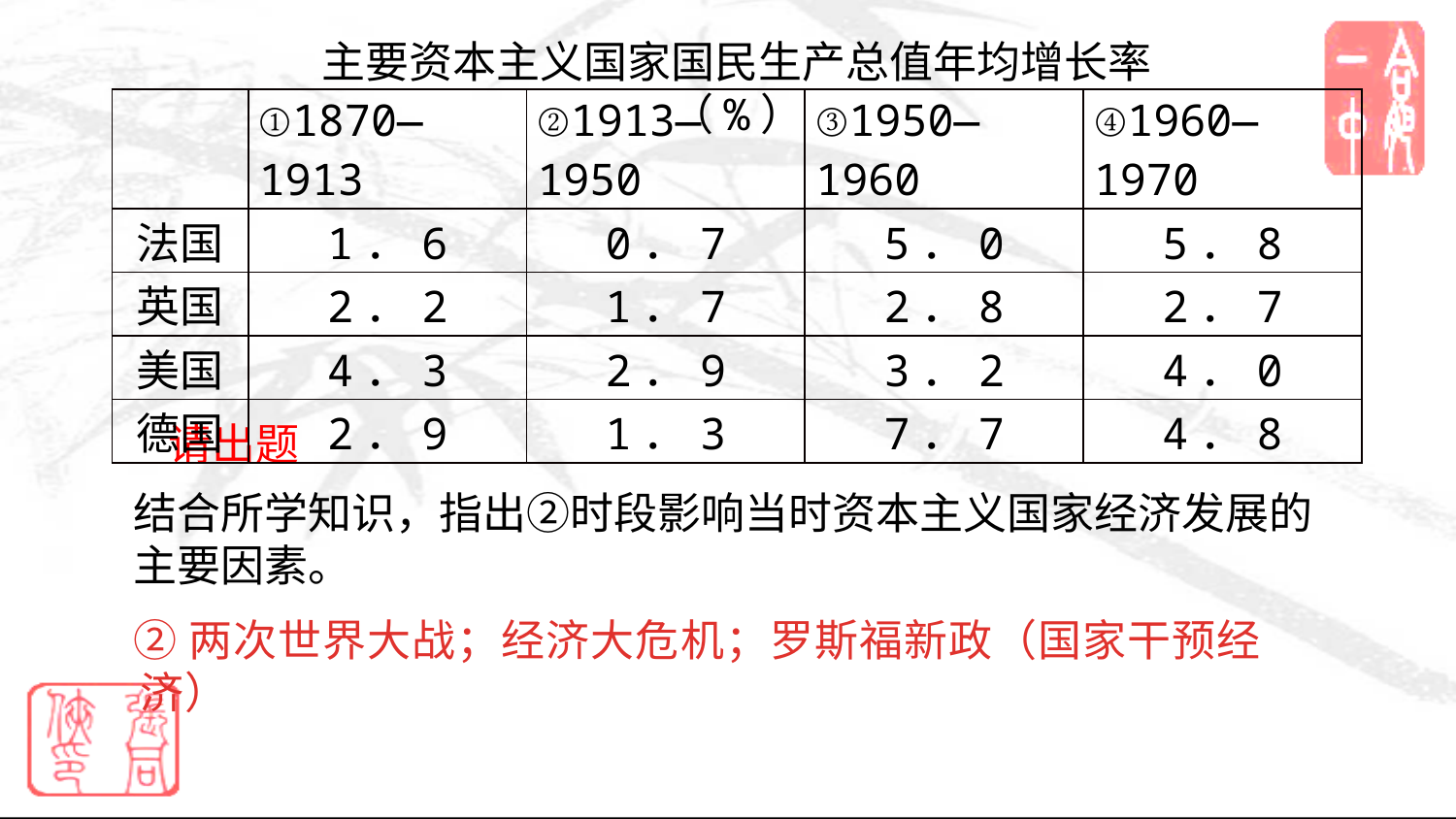

主要资本主义国家国民生产总值年均增长率（%）
|  | ①1870—1913 | ②1913—1950 | ③1950—1960 | ④1960—1970 |
| --- | --- | --- | --- | --- |
| 法国 | 1．6 | 0．7 | 5．0 | 5．8 |
| 英国 | 2．2 | 1．7 | 2．8 | 2．7 |
| 美国 | 4．3 | 2．9 | 3．2 | 4．0 |
| 德国 | 2．9 | 1．3 | 7．7 | 4．8 |
请出题
结合所学知识，指出②时段影响当时资本主义国家经济发展的主要因素。
②两次世界大战；经济大危机；罗斯福新政（国家干预经济）